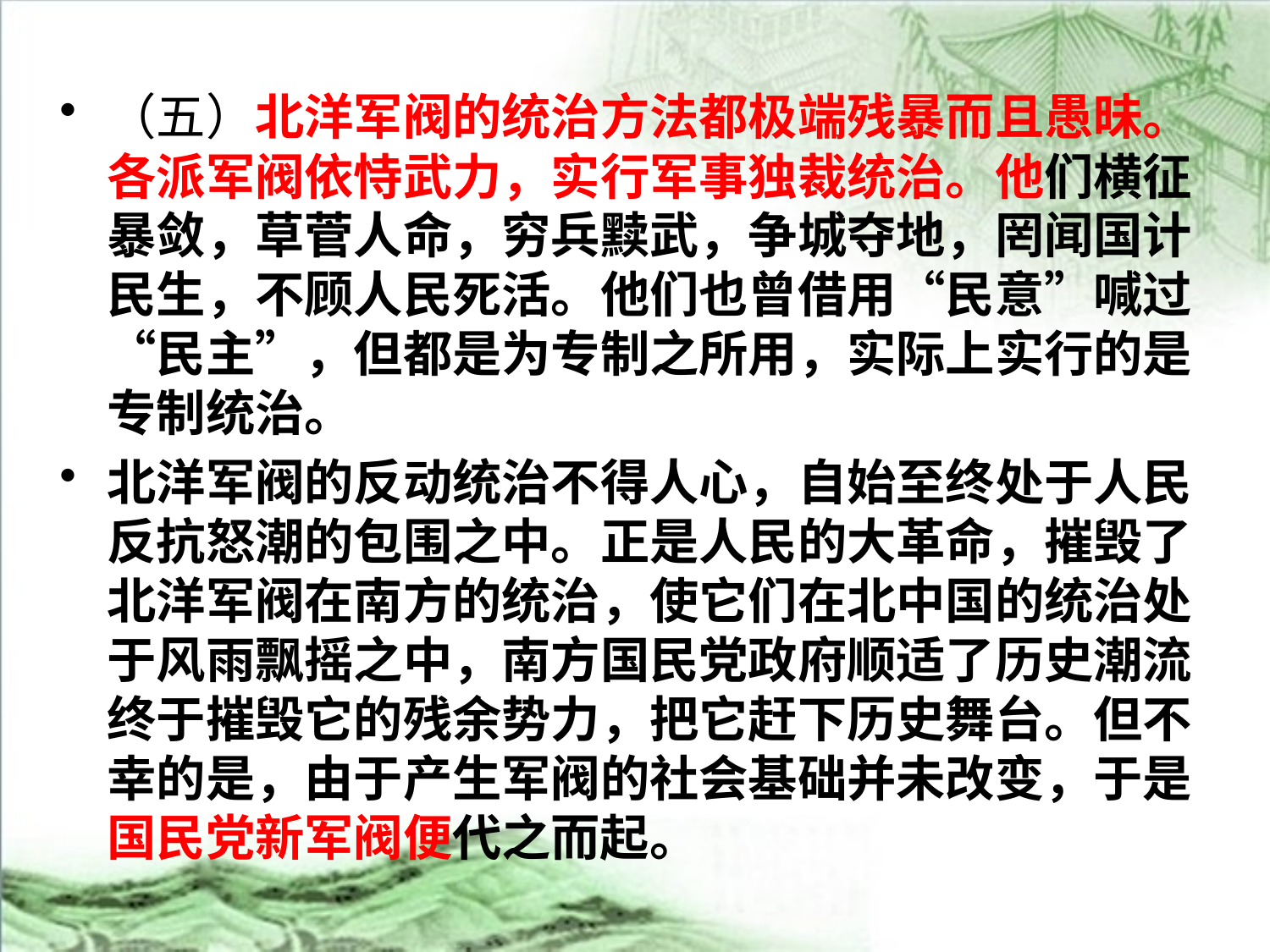

（五）北洋军阀的统治方法都极端残暴而且愚昧。各派军阀依恃武力，实行军事独裁统治。他们横征暴敛，草菅人命，穷兵黩武，争城夺地，罔闻国计民生，不顾人民死活。他们也曾借用“民意”喊过“民主”，但都是为专制之所用，实际上实行的是专制统治。
北洋军阀的反动统治不得人心，自始至终处于人民反抗怒潮的包围之中。正是人民的大革命，摧毁了北洋军阀在南方的统治，使它们在北中国的统治处于风雨飘摇之中，南方国民党政府顺适了历史潮流终于摧毁它的残余势力，把它赶下历史舞台。但不幸的是，由于产生军阀的社会基础并未改变，于是国民党新军阀便代之而起。